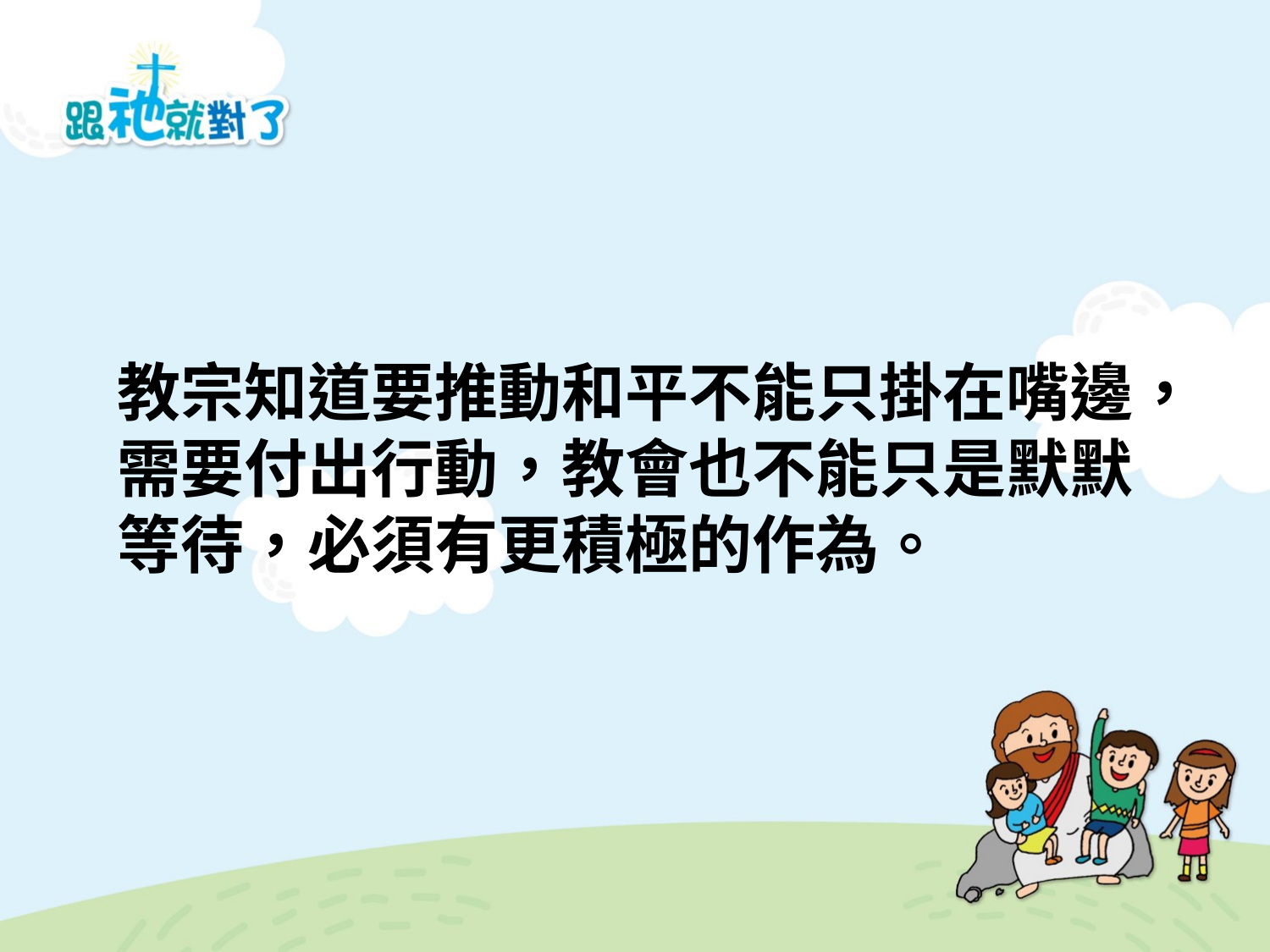

教宗知道要推動和平不能只掛在嘴邊，需要付出行動，教會也不能只是默默等待，必須有更積極的作為。